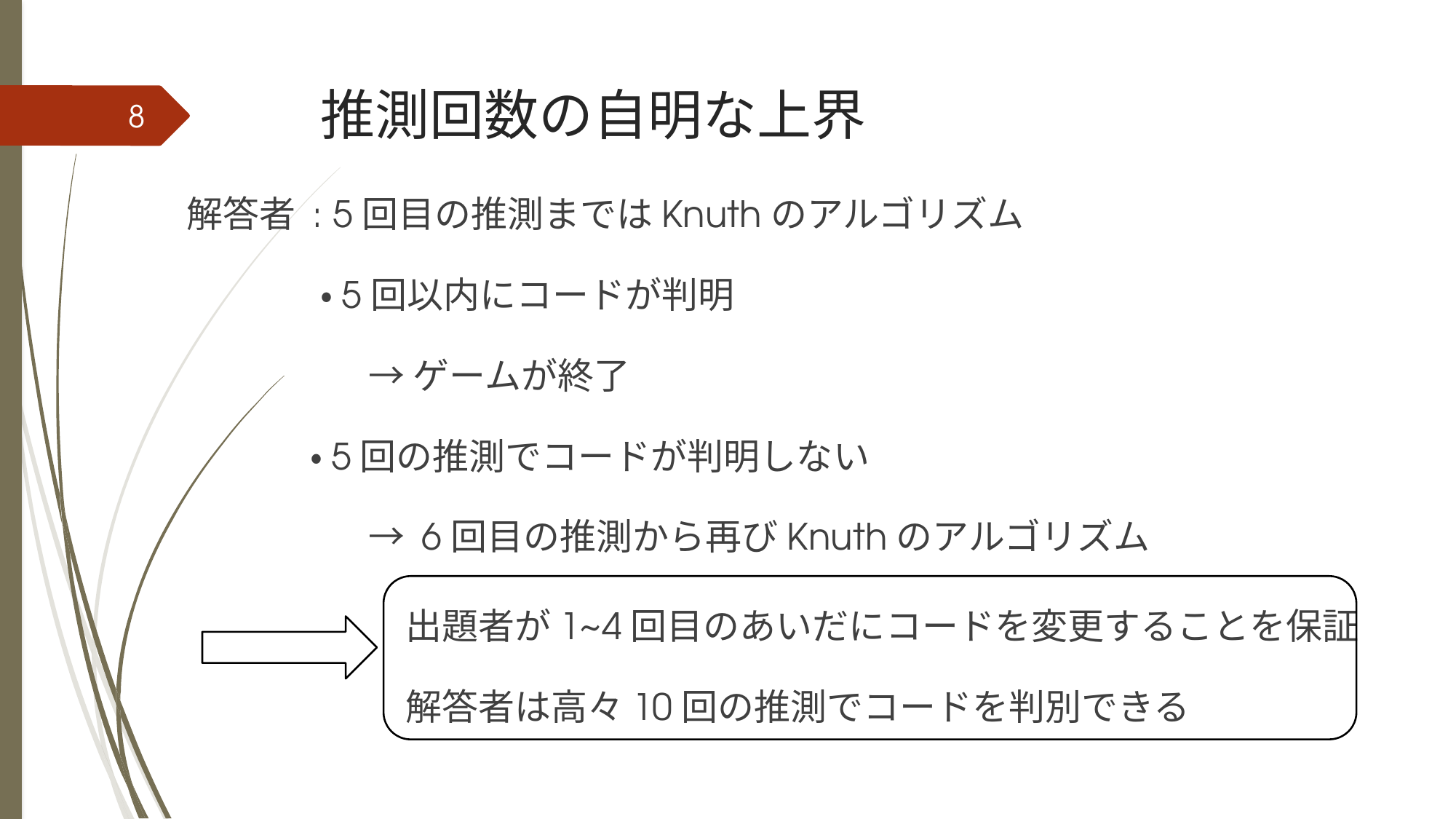

# 推測回数の自明な上界
8
解答者 : 5回目の推測まではKnuthのアルゴリズム
　　　   ・5回以内にコードが判明
　　　　　→ ゲームが終了
              ・5回の推測でコードが判明しない
　　　　　→ 6回目の推測から再びKnuthのアルゴリズム

出題者が1~4回目のあいだにコードを変更することを保証
解答者は高々10回の推測でコードを判別できる